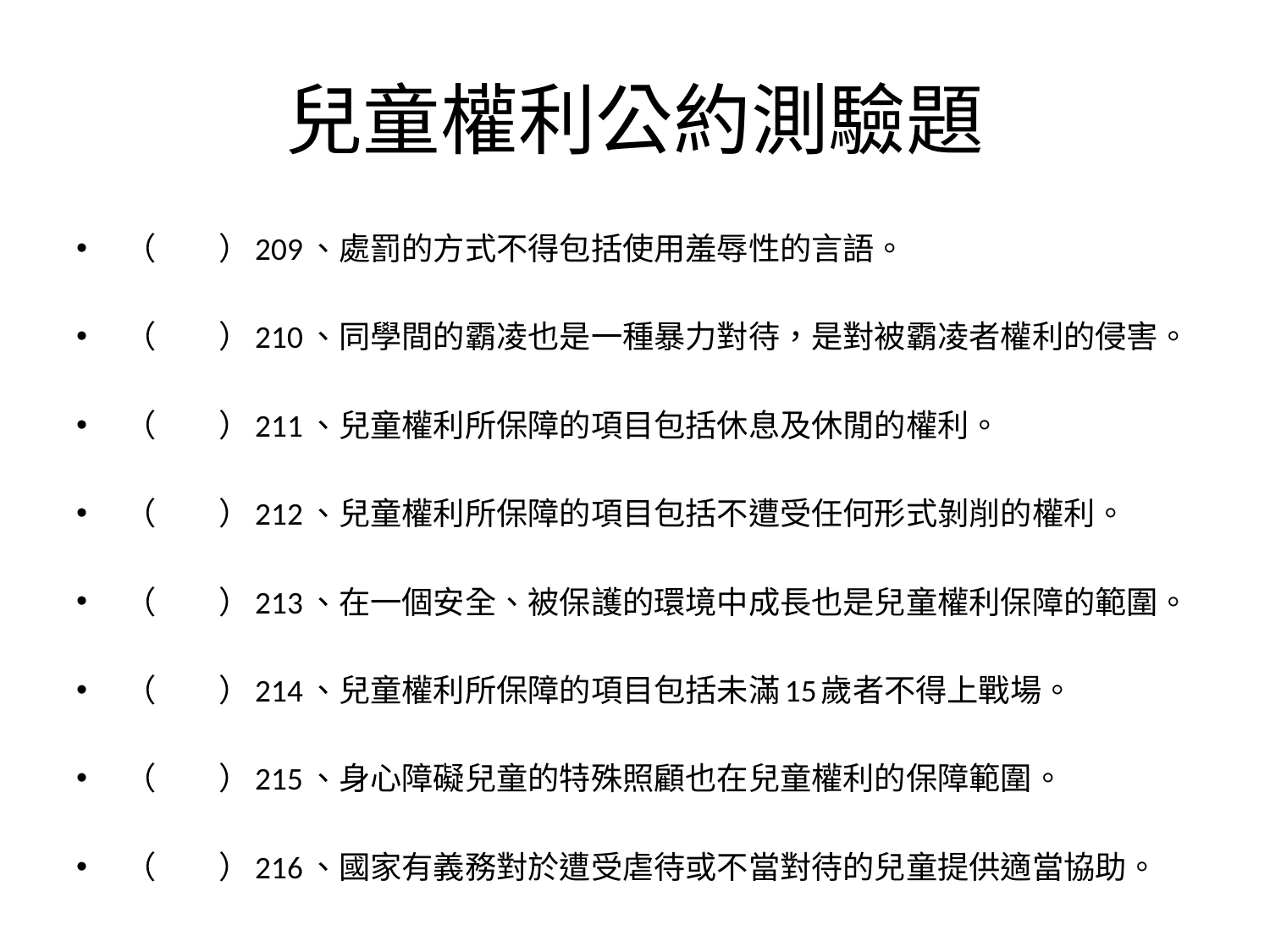

# 兒童權利公約測驗題
（　　）209、處罰的方式不得包括使用羞辱性的言語。

（　　）210、同學間的霸凌也是一種暴力對待，是對被霸凌者權利的侵害。

（　　）211、兒童權利所保障的項目包括休息及休閒的權利。

（　　）212、兒童權利所保障的項目包括不遭受任何形式剝削的權利。

（　　）213、在一個安全、被保護的環境中成長也是兒童權利保障的範圍。

（　　）214、兒童權利所保障的項目包括未滿15歲者不得上戰場。

（　　）215、身心障礙兒童的特殊照顧也在兒童權利的保障範圍。

（　　）216、國家有義務對於遭受虐待或不當對待的兒童提供適當協助。